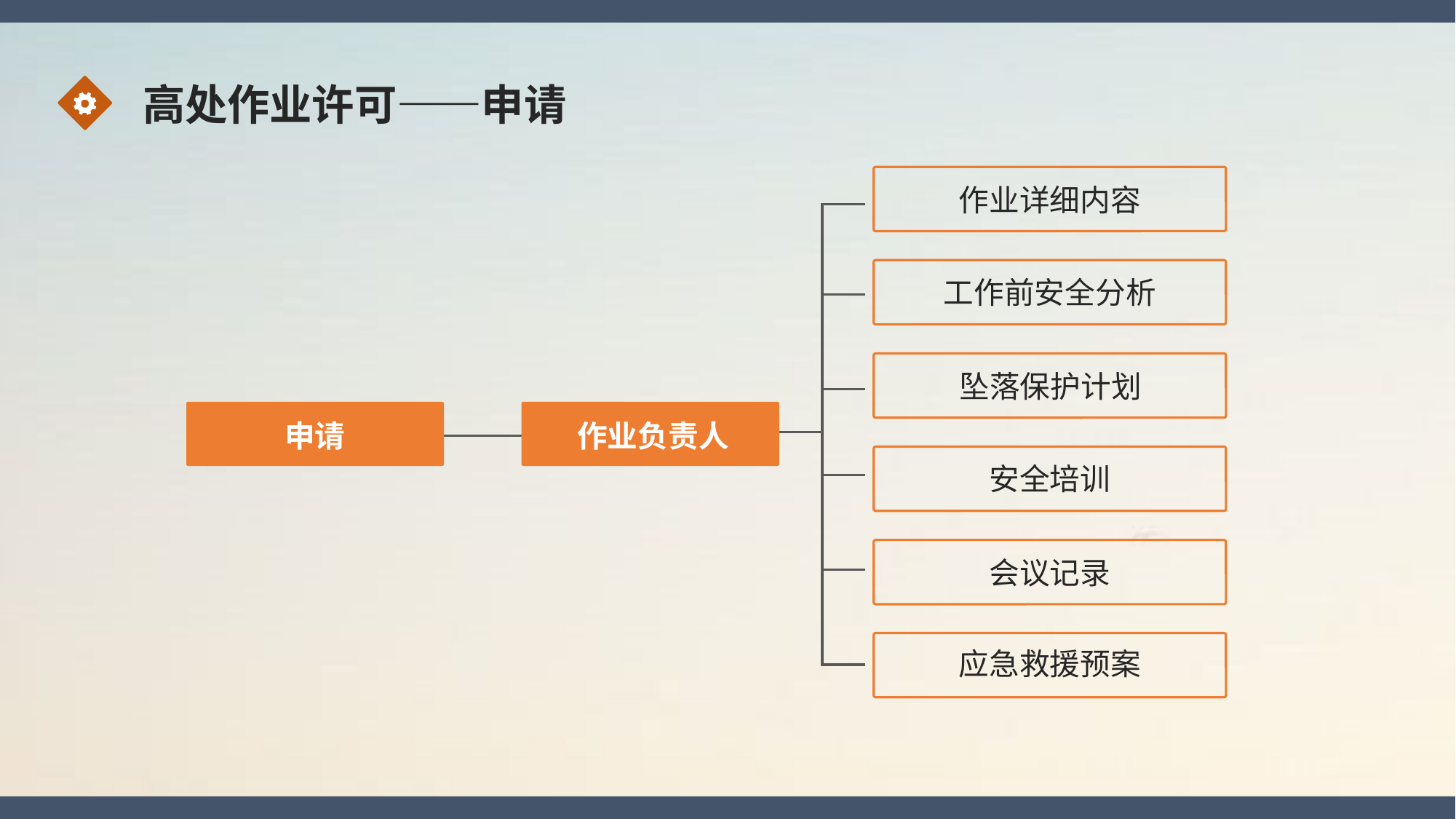

高处作业许可——申请

作业详细内容

工作前安全分析

坠落保护计划

申请
作业负责人

安全培训

会议记录

应急救援预案